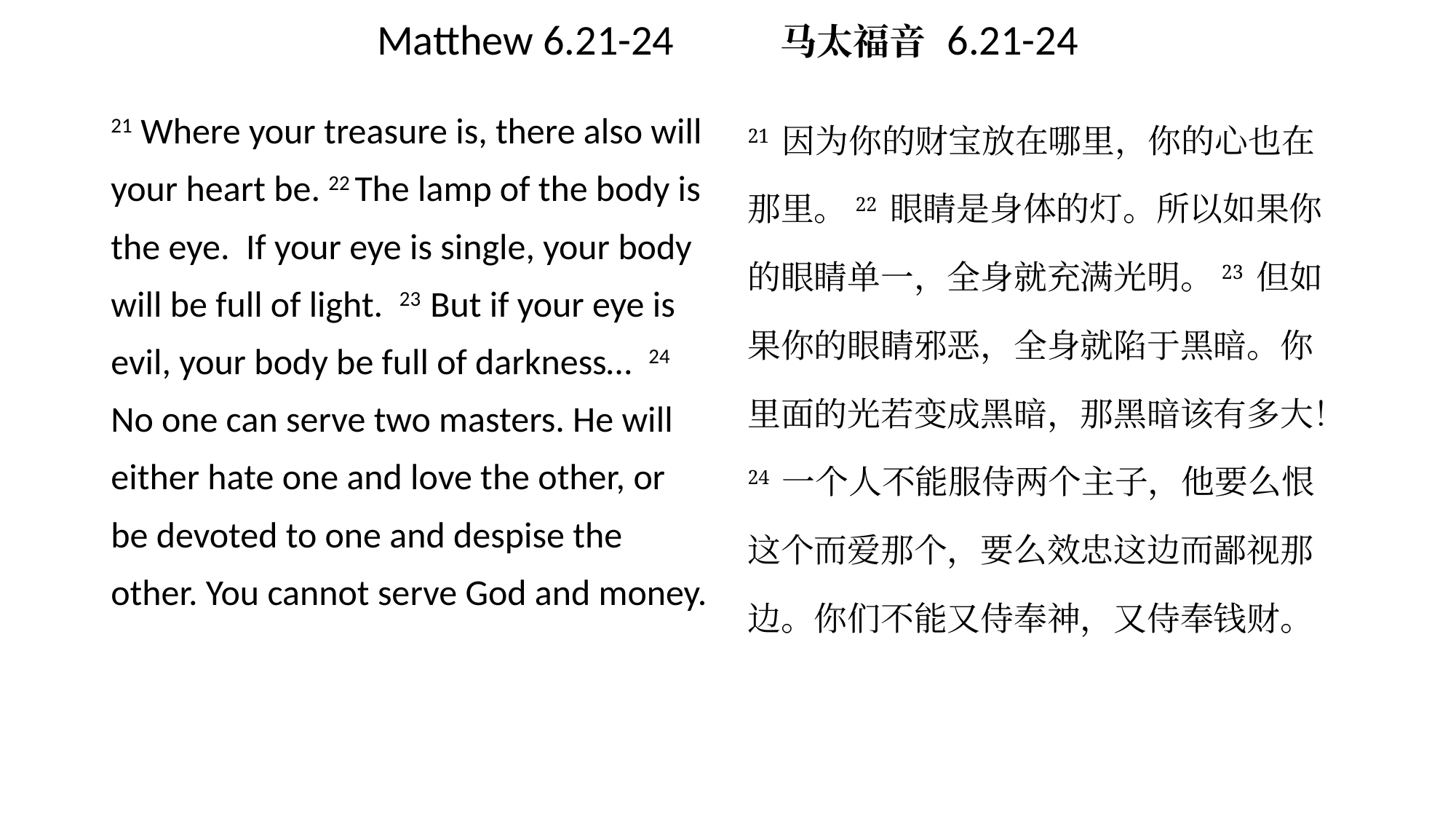

# Matthew 6.21-24          马太福音 6.21-24
21 因为你的财宝放在哪里，你的心也在那里。22 眼睛是身体的灯。所以如果你的眼睛单一，全身就充满光明。23 但如果你的眼睛邪恶，全身就陷于黑暗。你里面的光若变成黑暗，那黑暗该有多大！24 一个人不能服侍两个主子，他要么恨这个而爱那个，要么效忠这边而鄙视那边。你们不能又侍奉神，又侍奉钱财。
21 Where your treasure is, there also will your heart be. 22 The lamp of the body is the eye.  If your eye is single, your body will be full of light.  23  But if your eye is evil, your body be full of darkness…  24  No one can serve two masters. He will either hate one and love the other, or be devoted to one and despise the other. You cannot serve God and money.